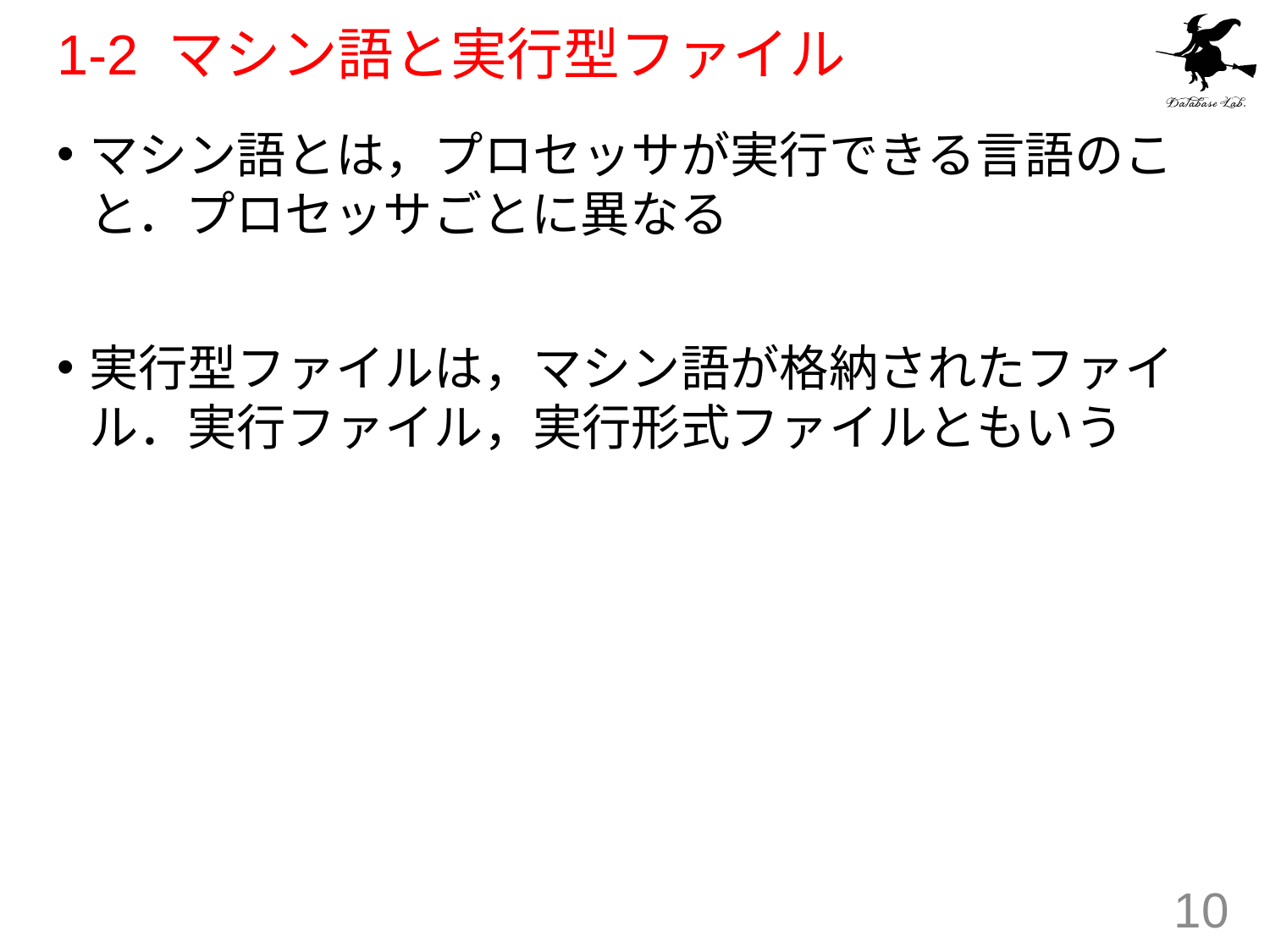

# 1-2 マシン語と実行型ファイル
マシン語とは，プロセッサが実行できる言語のこと．プロセッサごとに異なる

実行型ファイルは，マシン語が格納されたファイル．実行ファイル，実行形式ファイルともいう

10